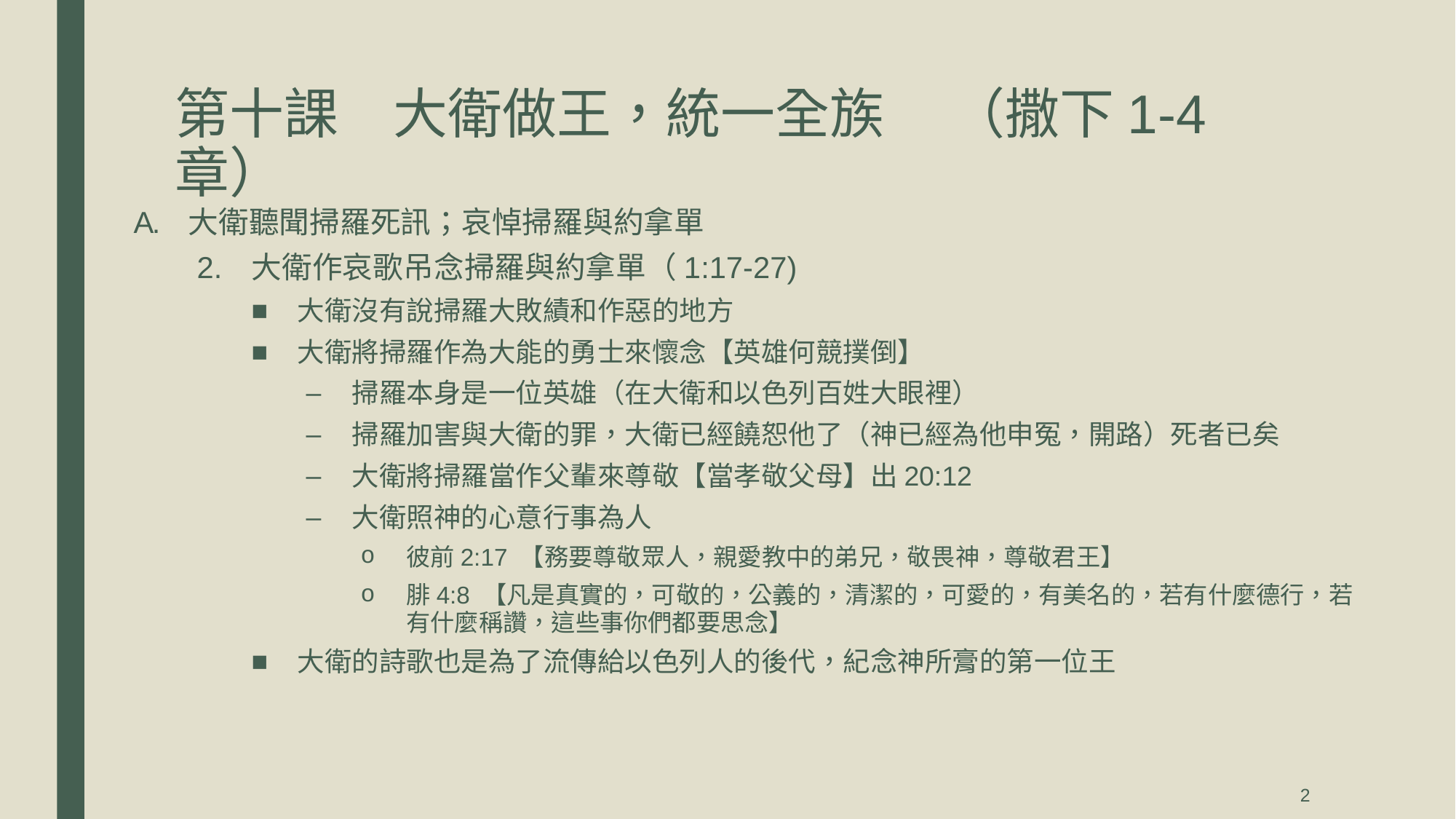

# 第十課	大衛做王，統一全族	 （撒下1-4章）
大衛聽聞掃羅死訊；哀悼掃羅與約拿單
大衛作哀歌吊念掃羅與約拿單（1:17-27)
大衛沒有說掃羅大敗績和作惡的地方
大衛將掃羅作為大能的勇士來懷念【英雄何競撲倒】
掃羅本身是一位英雄（在大衛和以色列百姓大眼裡）
掃羅加害與大衛的罪，大衛已經饒恕他了（神已經為他申冤，開路）死者已矣
大衛將掃羅當作父輩來尊敬【當孝敬父母】出20:12
大衛照神的心意行事為人
彼前2:17 【務要尊敬眾人，親愛教中的弟兄，敬畏神，尊敬君王】
腓4:8 【凡是真實的，可敬的，公義的，清潔的，可愛的，有美名的，若有什麼德行，若有什麼稱讚，這些事你們都要思念】
大衛的詩歌也是為了流傳給以色列人的後代，紀念神所膏的第一位王
2